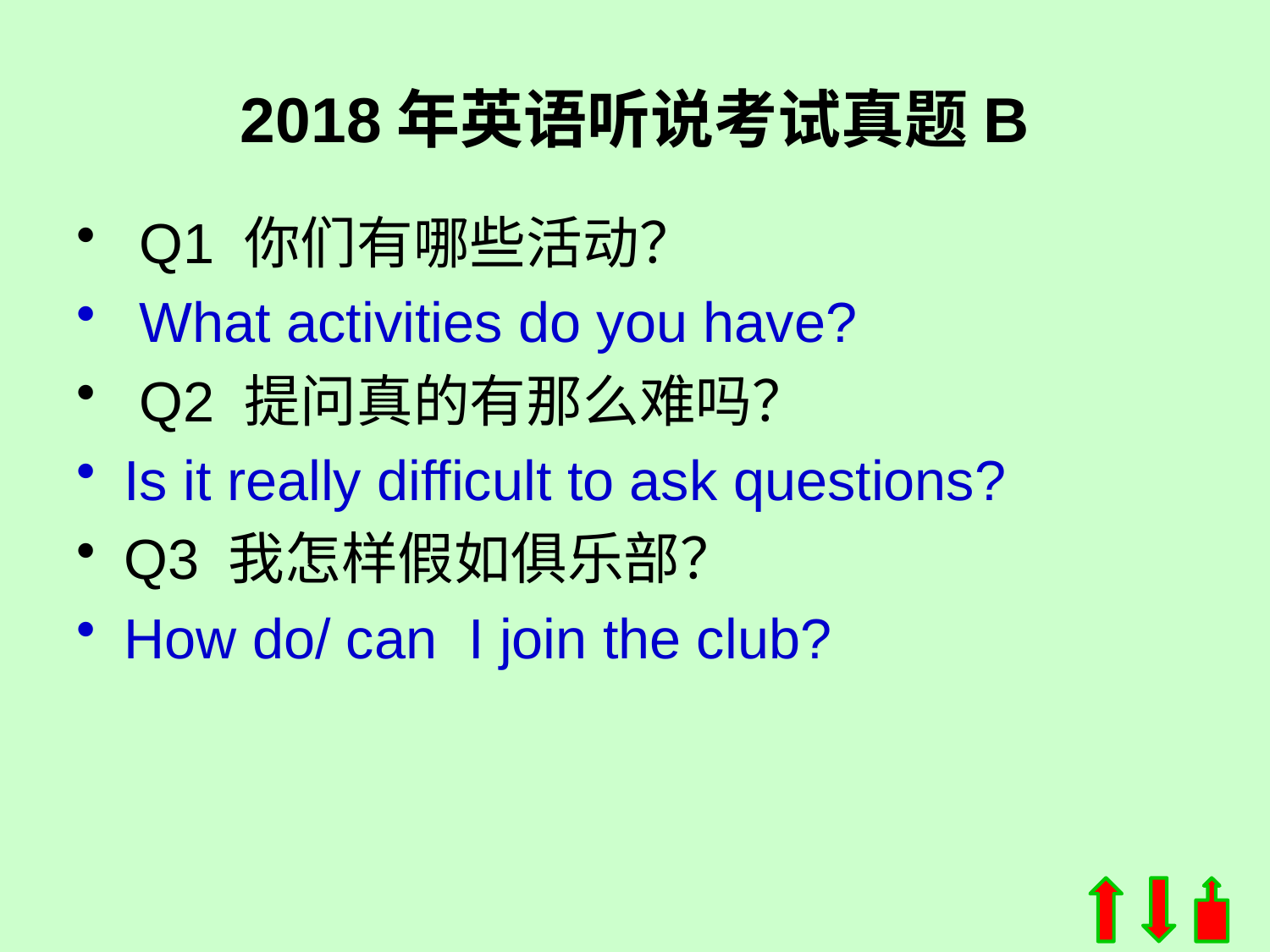

# 2018年英语听说考试真题B
 Q1 你们有哪些活动？
 What activities do you have?
 Q2 提问真的有那么难吗？
Is it really difficult to ask questions?
Q3 我怎样假如俱乐部？
How do/ can  I join the club?